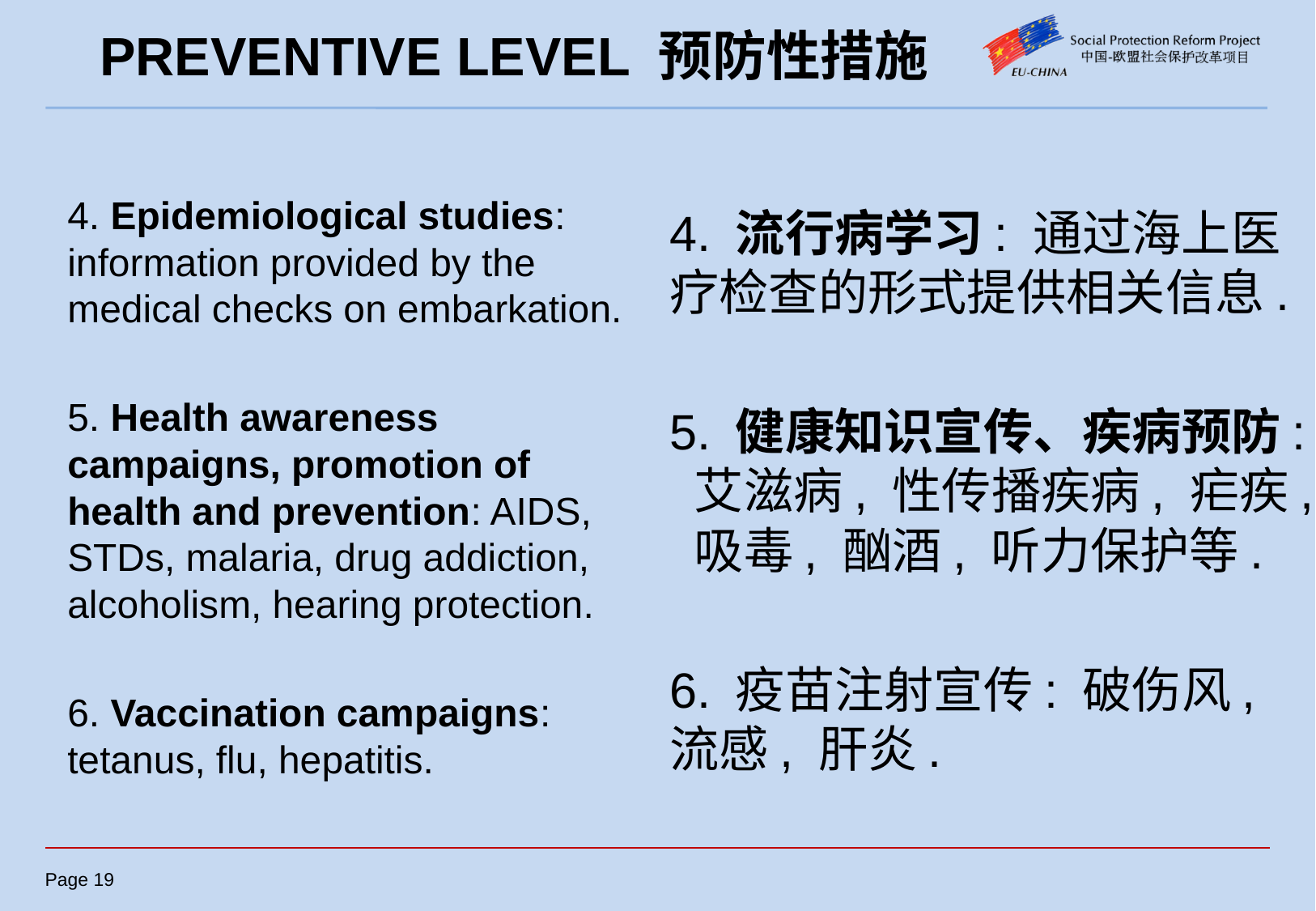

# PREVENTIVE LEVEL 预防性措施

4. 流行病学习: 通过海上医疗检查的形式提供相关信息.

5. 健康知识宣传、疾病预防: 艾滋病, 性传播疾病, 疟疾, 吸毒, 酗酒, 听力保护等.

6. 疫苗注射宣传: 破伤风, 流感, 肝炎.

4. Epidemiological studies: information provided by the medical checks on embarkation.

5. Health awareness campaigns, promotion of health and prevention: AIDS, STDs, malaria, drug addiction, alcoholism, hearing protection.

6. Vaccination campaigns: tetanus, flu, hepatitis.